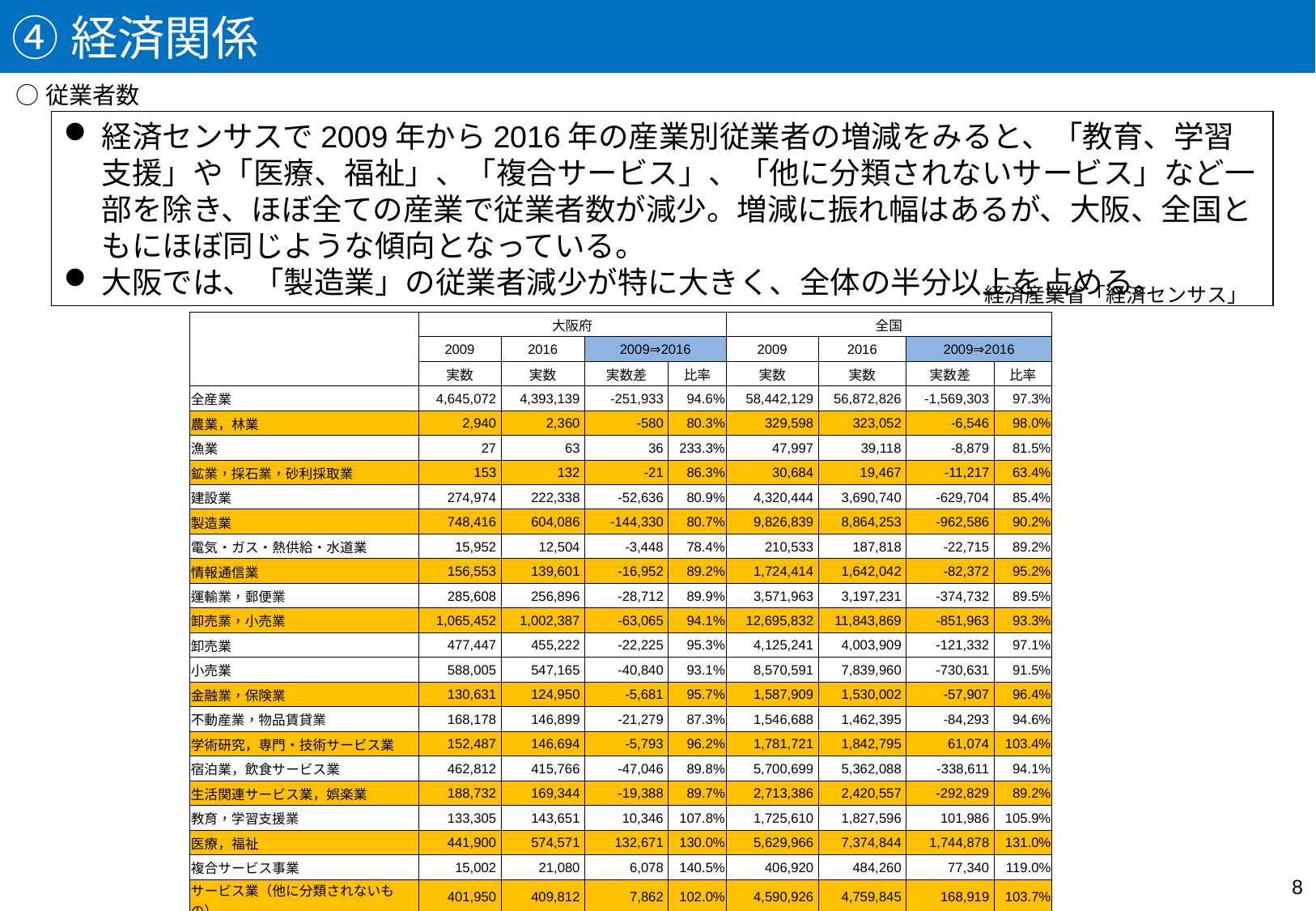

④経済関係
○従業者数
経済センサスで2009年から2016年の産業別従業者の増減をみると、「教育、学習支援」や「医療、福祉」、「複合サービス」、「他に分類されないサービス」など一部を除き、ほぼ全ての産業で従業者数が減少。増減に振れ幅はあるが、大阪、全国ともにほぼ同じような傾向となっている。
大阪では、「製造業」の従業者減少が特に大きく、全体の半分以上を占める。
経済産業省「経済センサス」
|  | 大阪府 |  |  |  | 全国 |  |  |  |
| --- | --- | --- | --- | --- | --- | --- | --- | --- |
|  | 2009 | 2016 | 2009⇒2016 |  | 2009 | 2016 | 2009⇒2016 |  |
|  | 実数 | 実数 | 実数差 | 比率 | 実数 | 実数 | 実数差 | 比率 |
| 全産業 | 4,645,072 | 4,393,139 | -251,933 | 94.6% | 58,442,129 | 56,872,826 | -1,569,303 | 97.3% |
| 農業，林業 | 2,940 | 2,360 | -580 | 80.3% | 329,598 | 323,052 | -6,546 | 98.0% |
| 漁業 | 27 | 63 | 36 | 233.3% | 47,997 | 39,118 | -8,879 | 81.5% |
| 鉱業，採石業，砂利採取業 | 153 | 132 | -21 | 86.3% | 30,684 | 19,467 | -11,217 | 63.4% |
| 建設業 | 274,974 | 222,338 | -52,636 | 80.9% | 4,320,444 | 3,690,740 | -629,704 | 85.4% |
| 製造業 | 748,416 | 604,086 | -144,330 | 80.7% | 9,826,839 | 8,864,253 | -962,586 | 90.2% |
| 電気・ガス・熱供給・水道業 | 15,952 | 12,504 | -3,448 | 78.4% | 210,533 | 187,818 | -22,715 | 89.2% |
| 情報通信業 | 156,553 | 139,601 | -16,952 | 89.2% | 1,724,414 | 1,642,042 | -82,372 | 95.2% |
| 運輸業，郵便業 | 285,608 | 256,896 | -28,712 | 89.9% | 3,571,963 | 3,197,231 | -374,732 | 89.5% |
| 卸売業，小売業 | 1,065,452 | 1,002,387 | -63,065 | 94.1% | 12,695,832 | 11,843,869 | -851,963 | 93.3% |
| 卸売業 | 477,447 | 455,222 | -22,225 | 95.3% | 4,125,241 | 4,003,909 | -121,332 | 97.1% |
| 小売業 | 588,005 | 547,165 | -40,840 | 93.1% | 8,570,591 | 7,839,960 | -730,631 | 91.5% |
| 金融業，保険業 | 130,631 | 124,950 | -5,681 | 95.7% | 1,587,909 | 1,530,002 | -57,907 | 96.4% |
| 不動産業，物品賃貸業 | 168,178 | 146,899 | -21,279 | 87.3% | 1,546,688 | 1,462,395 | -84,293 | 94.6% |
| 学術研究，専門・技術サービス業 | 152,487 | 146,694 | -5,793 | 96.2% | 1,781,721 | 1,842,795 | 61,074 | 103.4% |
| 宿泊業，飲食サービス業 | 462,812 | 415,766 | -47,046 | 89.8% | 5,700,699 | 5,362,088 | -338,611 | 94.1% |
| 生活関連サービス業，娯楽業 | 188,732 | 169,344 | -19,388 | 89.7% | 2,713,386 | 2,420,557 | -292,829 | 89.2% |
| 教育，学習支援業 | 133,305 | 143,651 | 10,346 | 107.8% | 1,725,610 | 1,827,596 | 101,986 | 105.9% |
| 医療，福祉 | 441,900 | 574,571 | 132,671 | 130.0% | 5,629,966 | 7,374,844 | 1,744,878 | 131.0% |
| 複合サービス事業 | 15,002 | 21,080 | 6,078 | 140.5% | 406,920 | 484,260 | 77,340 | 119.0% |
| サービス業（他に分類されないもの） | 401,950 | 409,812 | 7,862 | 102.0% | 4,590,926 | 4,759,845 | 168,919 | 103.7% |
8